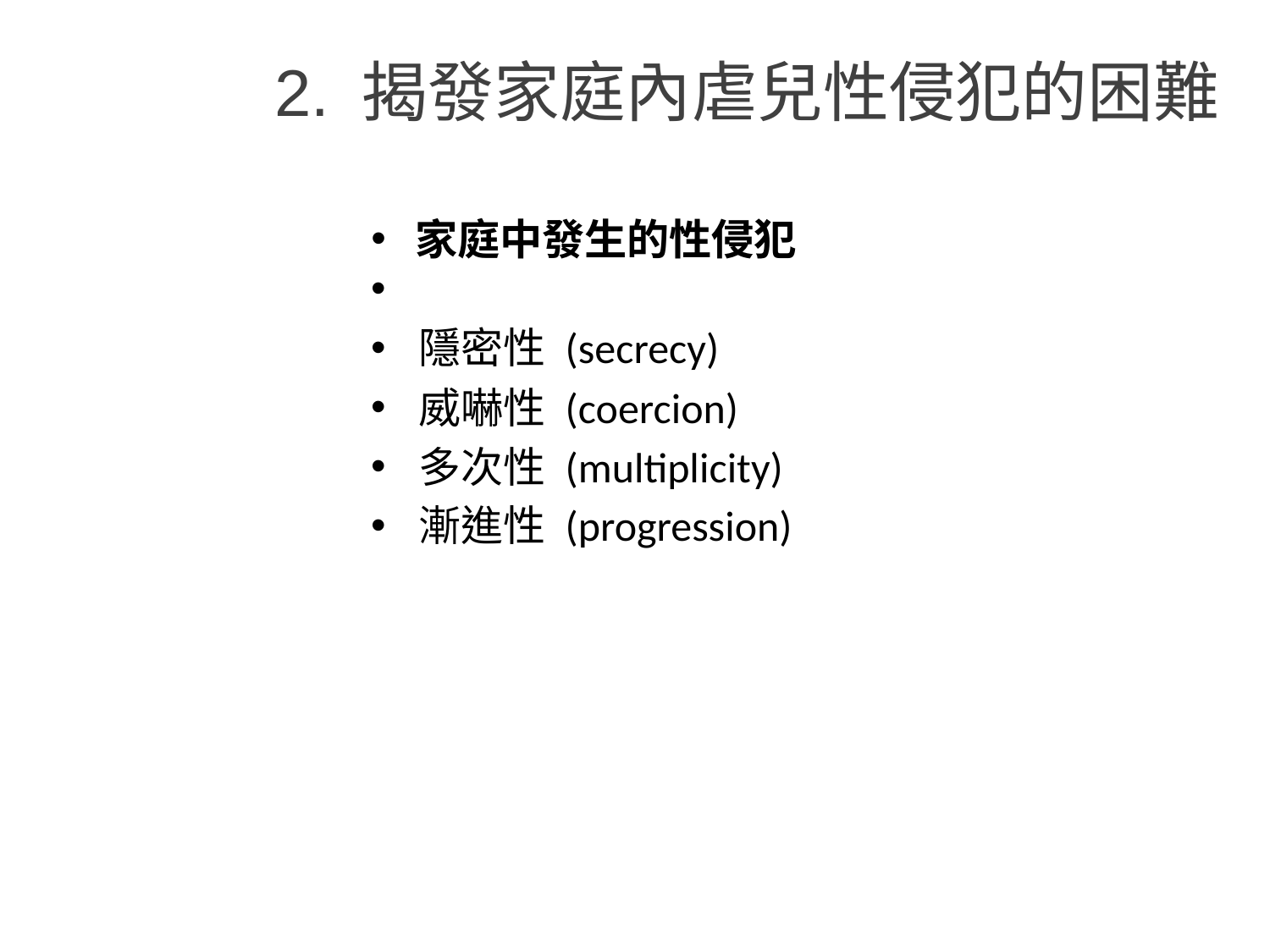

2. 揭發家庭內虐兒性侵犯的困難
家庭中發生的性侵犯

隱密性 (secrecy)
威嚇性 (coercion)
多次性 (multiplicity)
漸進性 (progression)